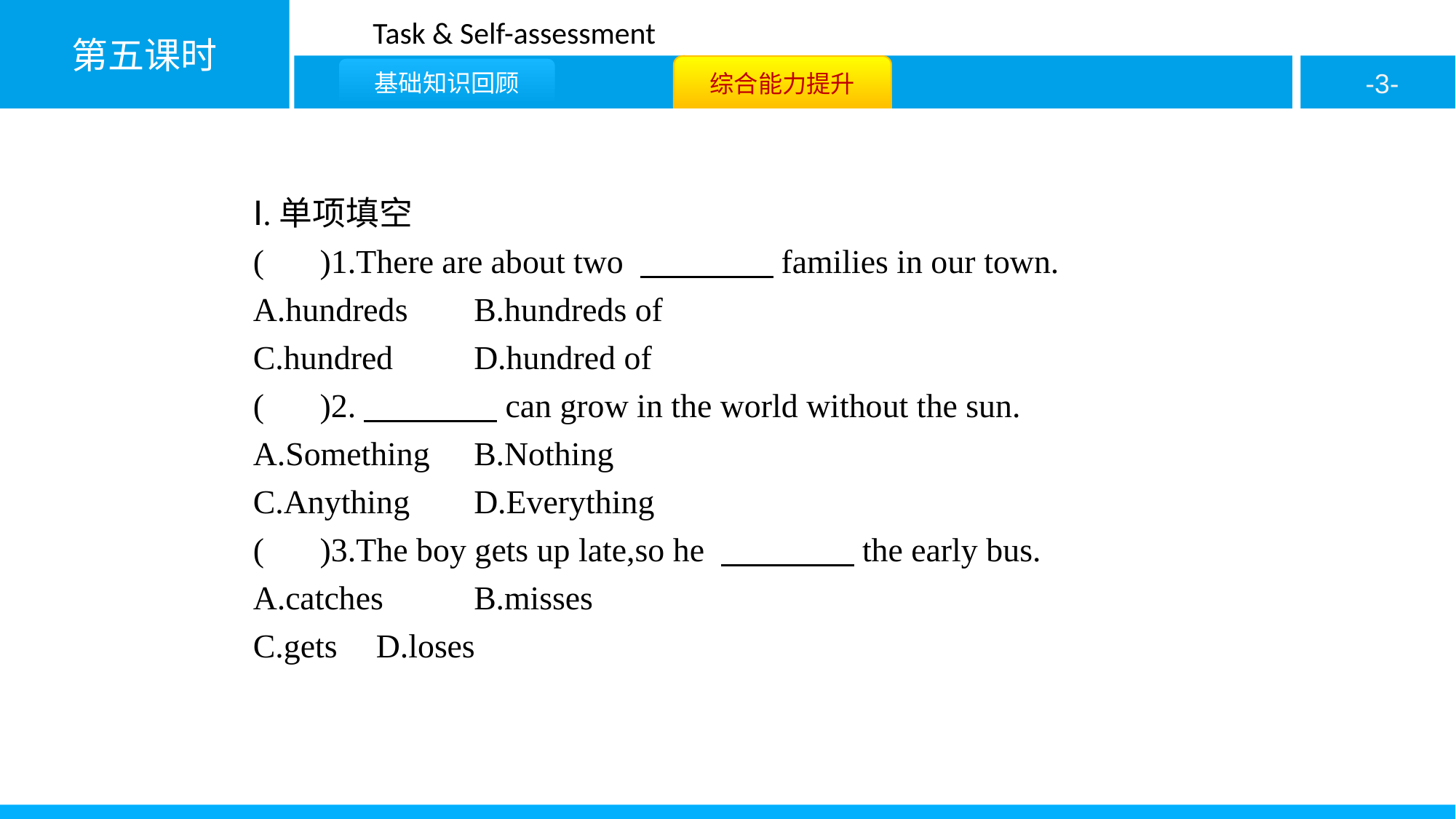

Ⅰ.单项填空
(  C  )1.There are about two 　　　　families in our town.
A.hundreds	B.hundreds of
C.hundred	D.hundred of
(  B  )2.　　　　can grow in the world without the sun.
A.Something	B.Nothing
C.Anything	D.Everything
(  B  )3.The boy gets up late,so he 　　　　the early bus.
A.catches	B.misses
C.gets	D.loses